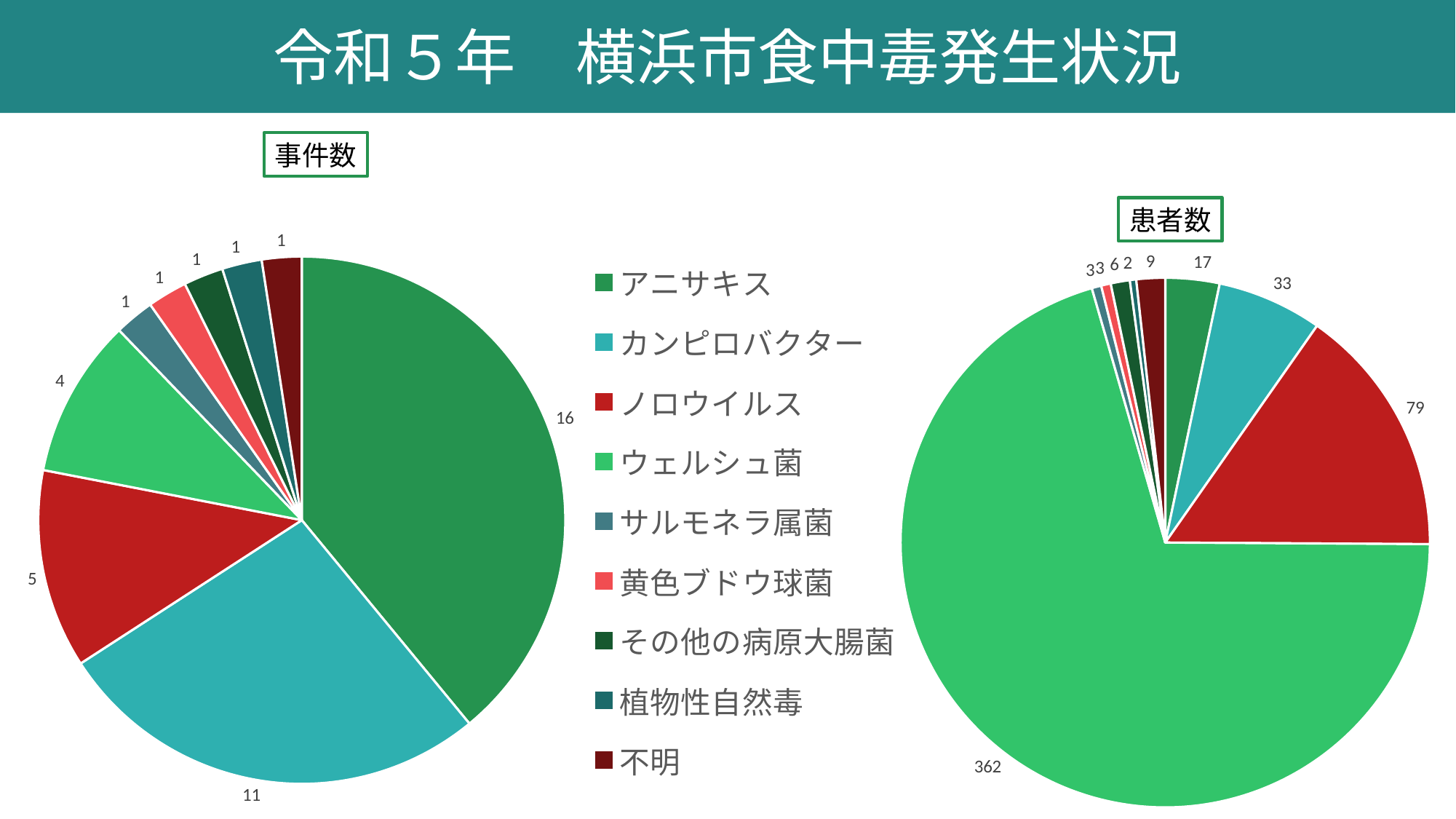

令和５年　横浜市食中毒発生状況
事件数
患者数

### Chart

| Category | 発生件数 |
|---|---|
| アニサキス | 16.0 |
| カンピロバクター | 11.0 |
| ノロウイルス | 5.0 |
| ウェルシュ菌 | 4.0 |
| サルモネラ属菌 | 1.0 |
| 黄色ブドウ球菌 | 1.0 |
| その他の病原大腸菌 | 1.0 |
| 植物性自然毒 | 1.0 |
| 不明 | 1.0 |

### Chart

| Category | 患者数 |
|---|---|
| アニサキス | 17.0 |
| カンピロバクター | 33.0 |
| ノロウイルス | 79.0 |
| ウェルシュ菌 | 362.0 |
| サルモネラ属菌 | 3.0 |
| 黄色ブドウ球菌 | 3.0 |
| その他の病原大腸菌 | 6.0 |
| 植物性自然毒 | 2.0 |
| 不明 | 9.0 |